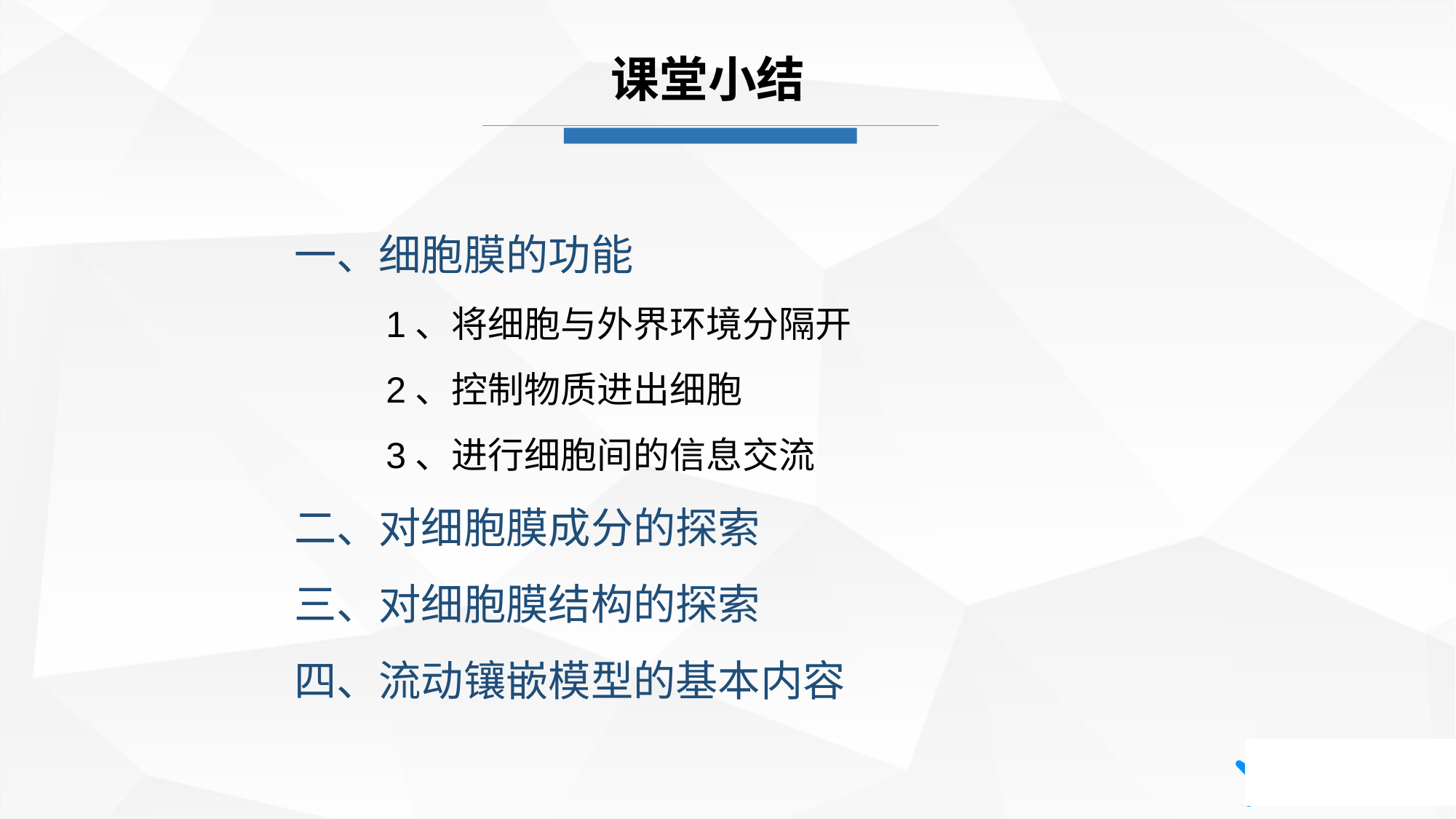

课堂小结

一、细胞膜的功能
         1、将细胞与外界环境分隔开
         2、控制物质进出细胞
         3、进行细胞间的信息交流
二、对细胞膜成分的探索
三、对细胞膜结构的探索
四、流动镶嵌模型的基本内容